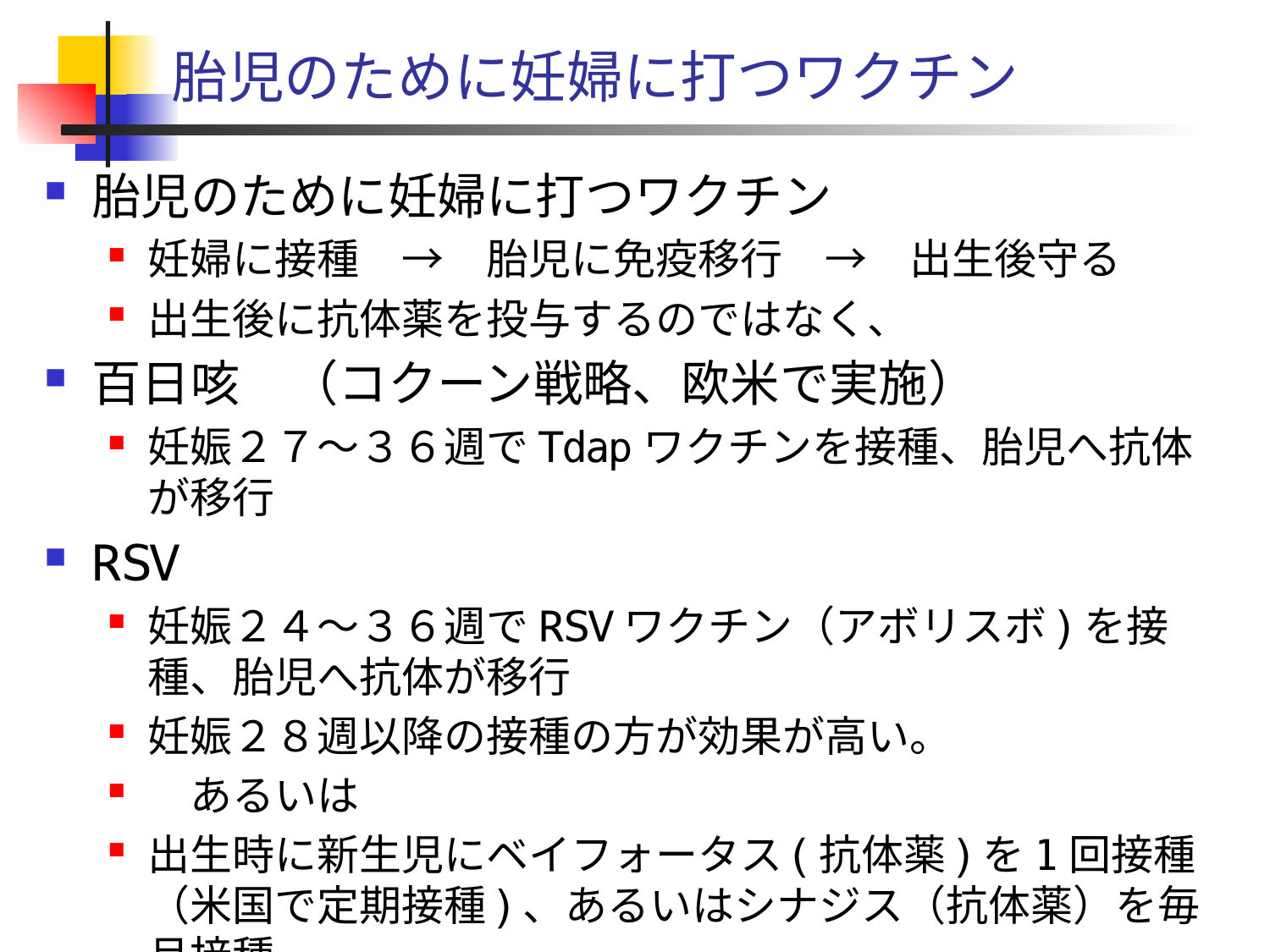

# 胎児のために妊婦に打つワクチン
胎児のために妊婦に打つワクチン
妊婦に接種　→　胎児に免疫移行　→　出生後守る
出生後に抗体薬を投与するのではなく、
百日咳　（コクーン戦略、欧米で実施）
妊娠２７～３６週でTdapワクチンを接種、胎児へ抗体が移行
RSV
妊娠２４～３６週でRSVワクチン（アボリスボ)を接種、胎児へ抗体が移行
妊娠２８週以降の接種の方が効果が高い。
　あるいは
出生時に新生児にベイフォータス(抗体薬)を1回接種（米国で定期接種)、あるいはシナジス（抗体薬）を毎月接種